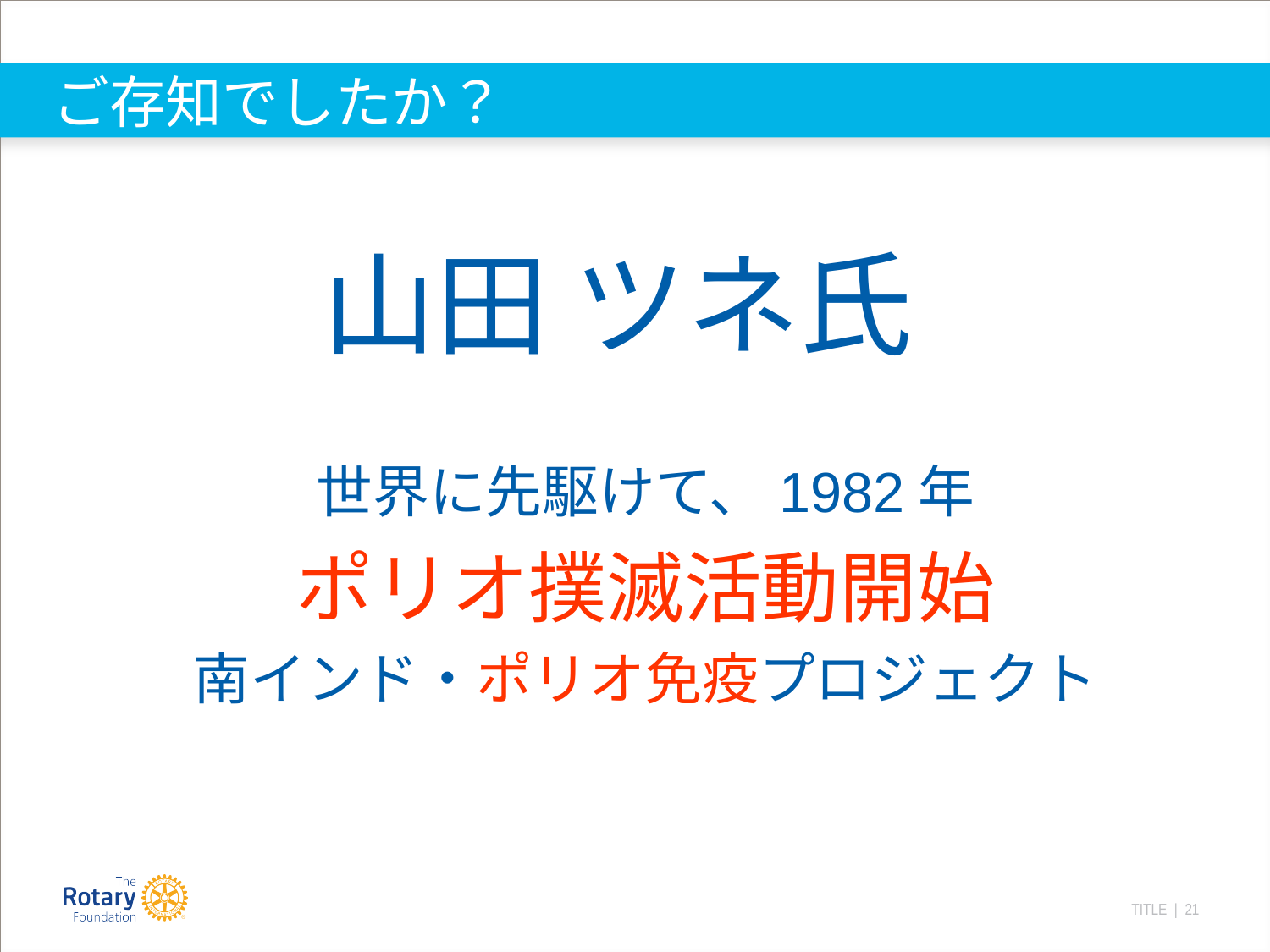

ご存知でしたか？
# 山田 ツネ氏

世界に先駆けて、1982年
ポリオ撲滅活動開始
南インド・ポリオ免疫プロジェクト